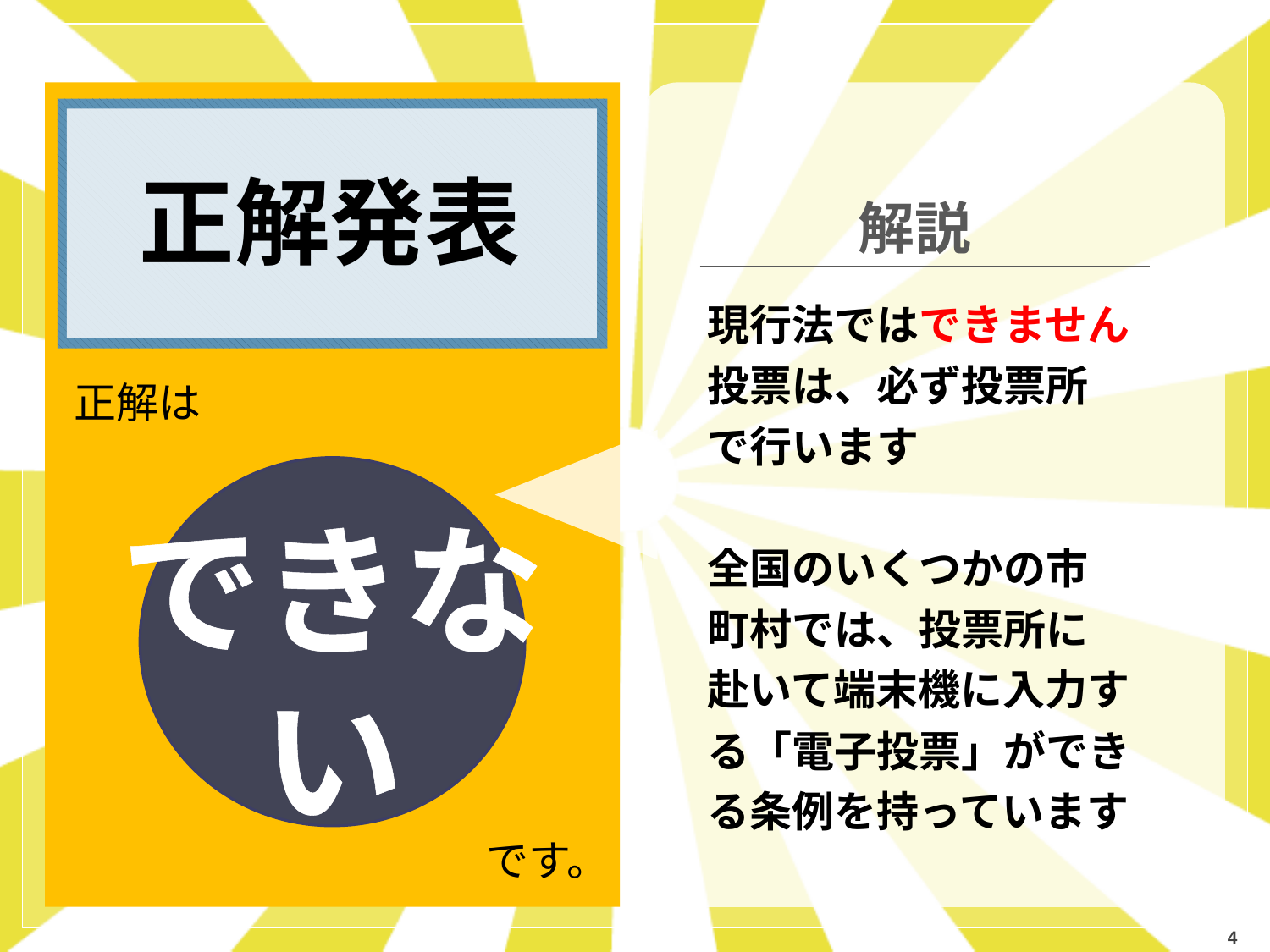

正解発表
解説
現行法ではできません
投票は、必ず投票所で行います

全国のいくつかの市町村では、投票所に赴いて端末機に入力する「電子投票」ができる条例を持っています
正解は

できない
です。
4